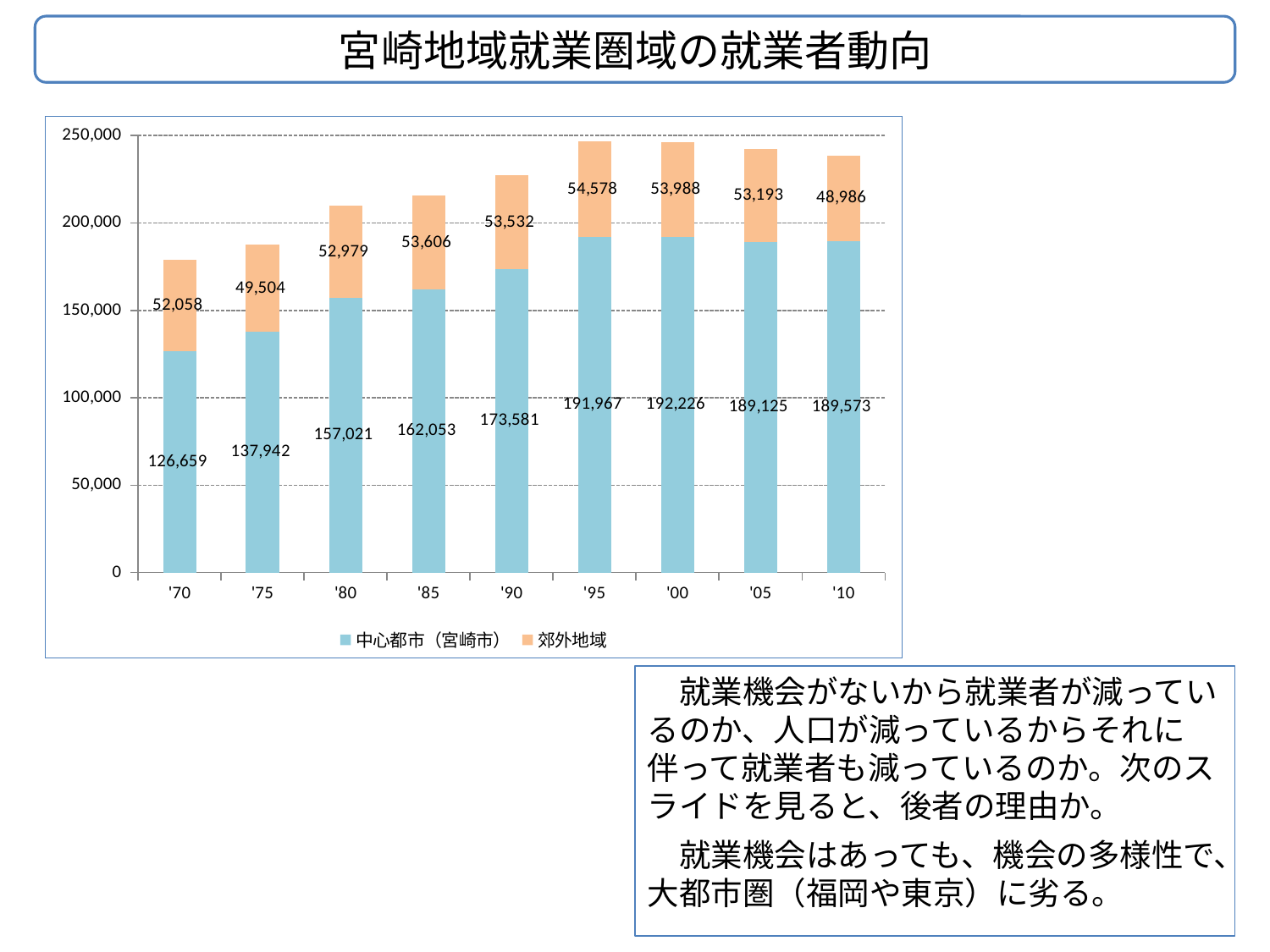

宮崎地域就業圏域の就業者動向

### Chart

| Category | 中心都市（宮崎市） | 郊外地域 |
|---|---|---|
| '70 | 126659.0 | 52058.0 |
| '75 | 137942.0 | 49504.0 |
| '80 | 157021.0 | 52979.0 |
| '85 | 162053.0 | 53606.0 |
| '90 | 173581.0 | 53532.0 |
| '95 | 191967.0 | 54578.0 |
| '00 | 192226.0 | 53988.0 |
| '05 | 189125.0 | 53193.0 |
| '10 | 189573.0 | 48986.0 |
　就業機会がないから就業者が減っているのか、人口が減っているからそれに伴って就業者も減っているのか。次のスライドを見ると、後者の理由か。
　就業機会はあっても、機会の多様性で、大都市圏（福岡や東京）に劣る。